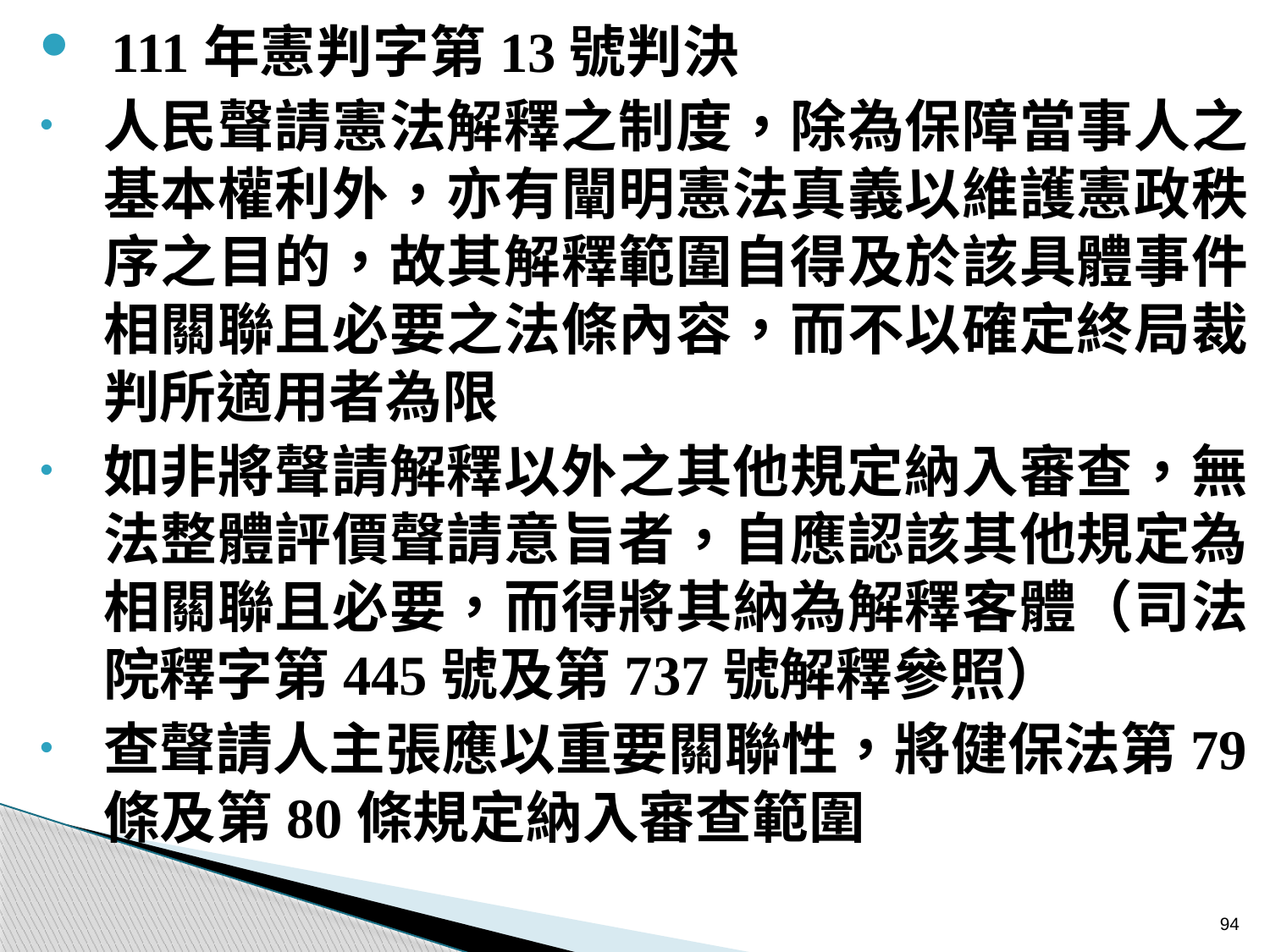

111年憲判字第13號判決
人民聲請憲法解釋之制度，除為保障當事人之基本權利外，亦有闡明憲法真義以維護憲政秩序之目的，故其解釋範圍自得及於該具體事件相關聯且必要之法條內容，而不以確定終局裁判所適用者為限
如非將聲請解釋以外之其他規定納入審查，無法整體評價聲請意旨者，自應認該其他規定為相關聯且必要，而得將其納為解釋客體（司法院釋字第445號及第737號解釋參照）
查聲請人主張應以重要關聯性，將健保法第79條及第80條規定納入審查範圍
94